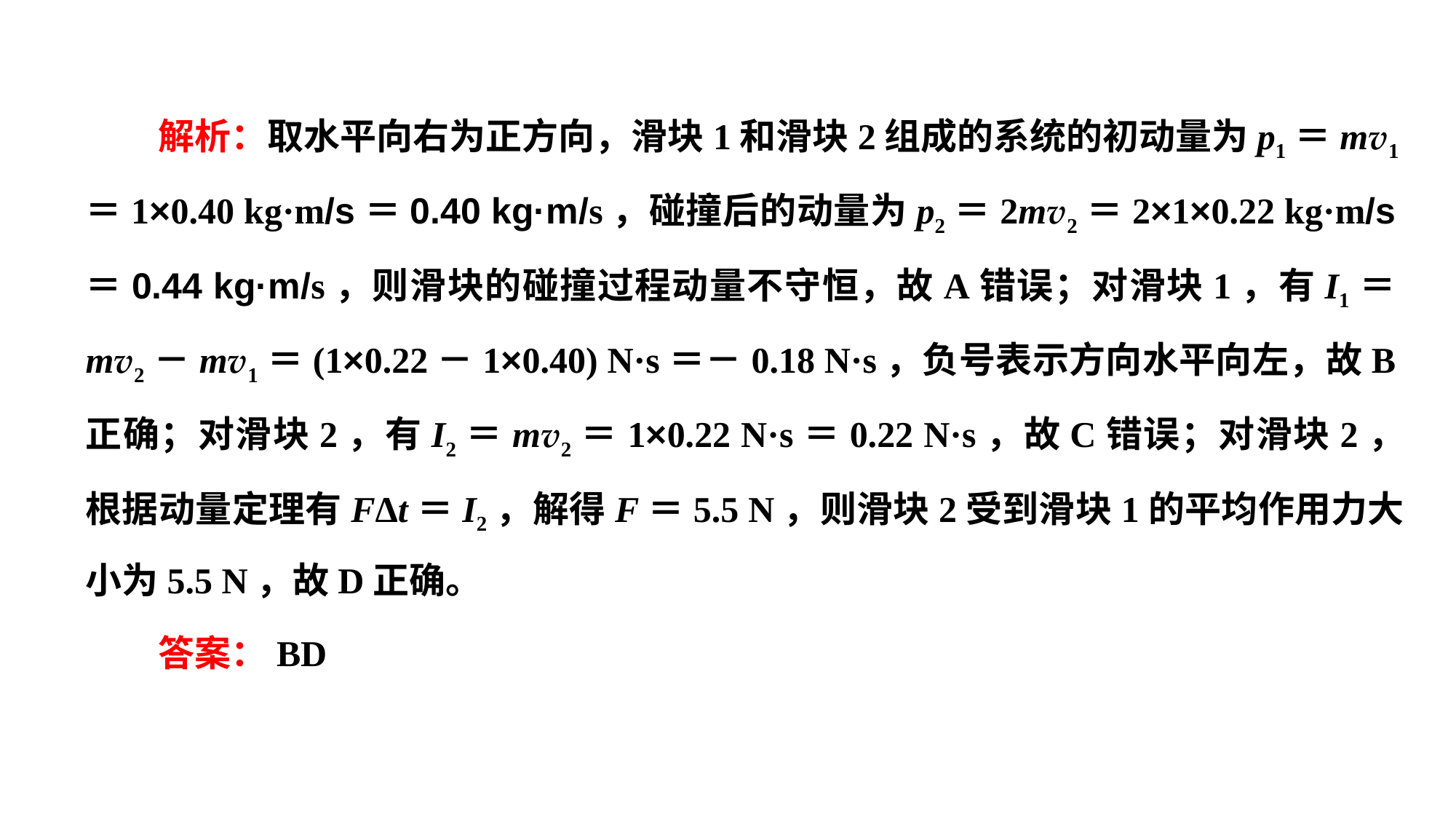

解析：取水平向右为正方向，滑块1和滑块2组成的系统的初动量为p1＝mv1＝1×0.40 kg·m/s＝0.40 kg·m/s，碰撞后的动量为p2＝2mv2＝2×1×0.22 kg·m/s＝0.44 kg·m/s，则滑块的碰撞过程动量不守恒，故A错误；对滑块1，有I1＝mv2－mv1＝(1×0.22－1×0.40) N·s＝－0.18 N·s，负号表示方向水平向左，故B正确；对滑块2，有I2＝mv2＝1×0.22 N·s＝0.22 N·s，故C错误；对滑块2，根据动量定理有FΔt＝I2，解得F＝5.5 N，则滑块2受到滑块1的平均作用力大小为5.5 N，故D正确。
答案：BD